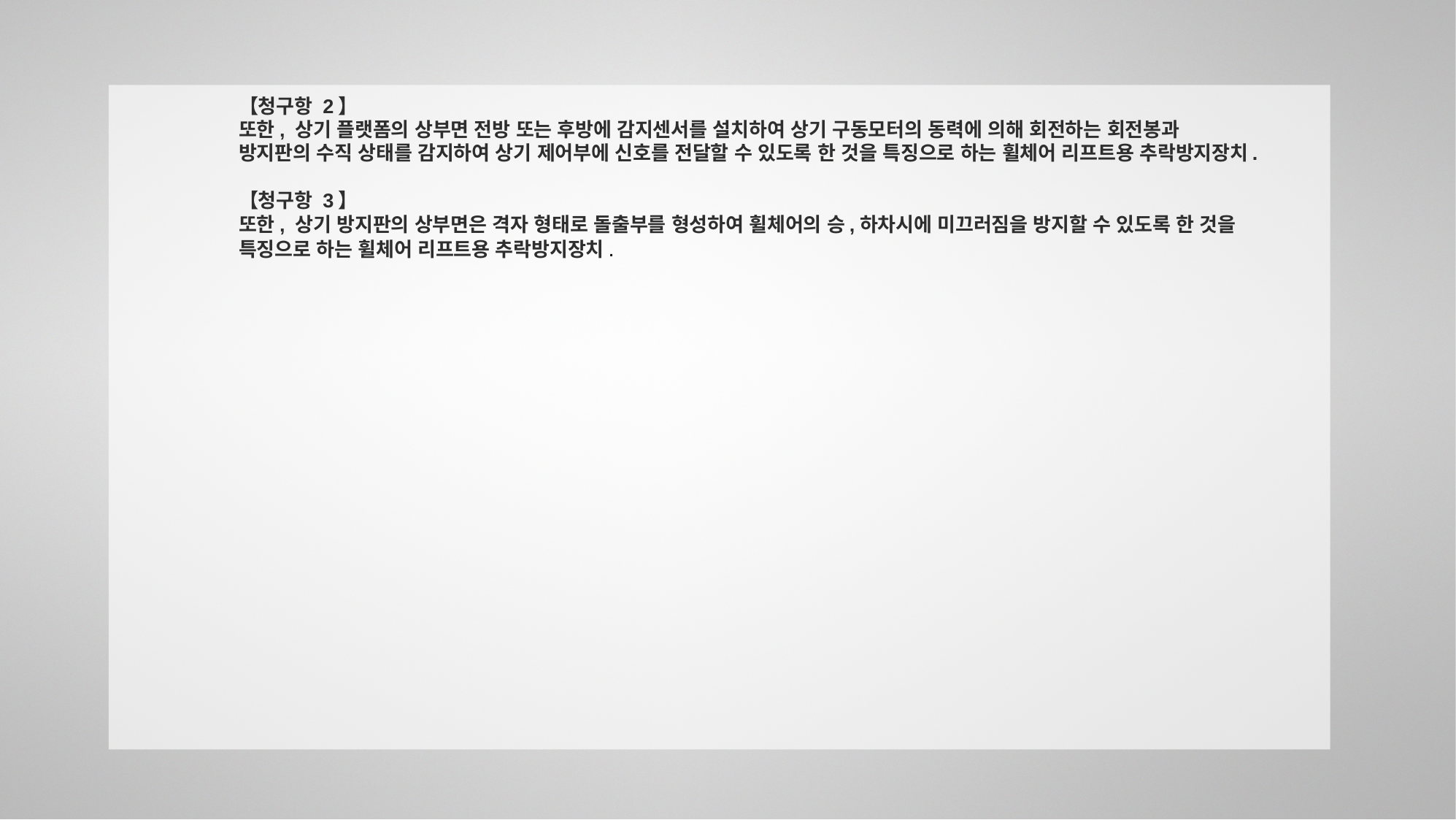

【청구항 2】
또한, 상기 플랫폼의 상부면 전방 또는 후방에 감지센서를 설치하여 상기 구동모터의 동력에 의해 회전하는 회전봉과 방지판의 수직 상태를 감지하여 상기 제어부에 신호를 전달할 수 있도록 한 것을 특징으로 하는 휠체어 리프트용 추락방지장치.

【청구항 3】
또한, 상기 방지판의 상부면은 격자 형태로 돌출부를 형성하여 휠체어의 승,하차시에 미끄러짐을 방지할 수 있도록 한 것을 특징으로 하는 휠체어 리프트용 추락방지장치.